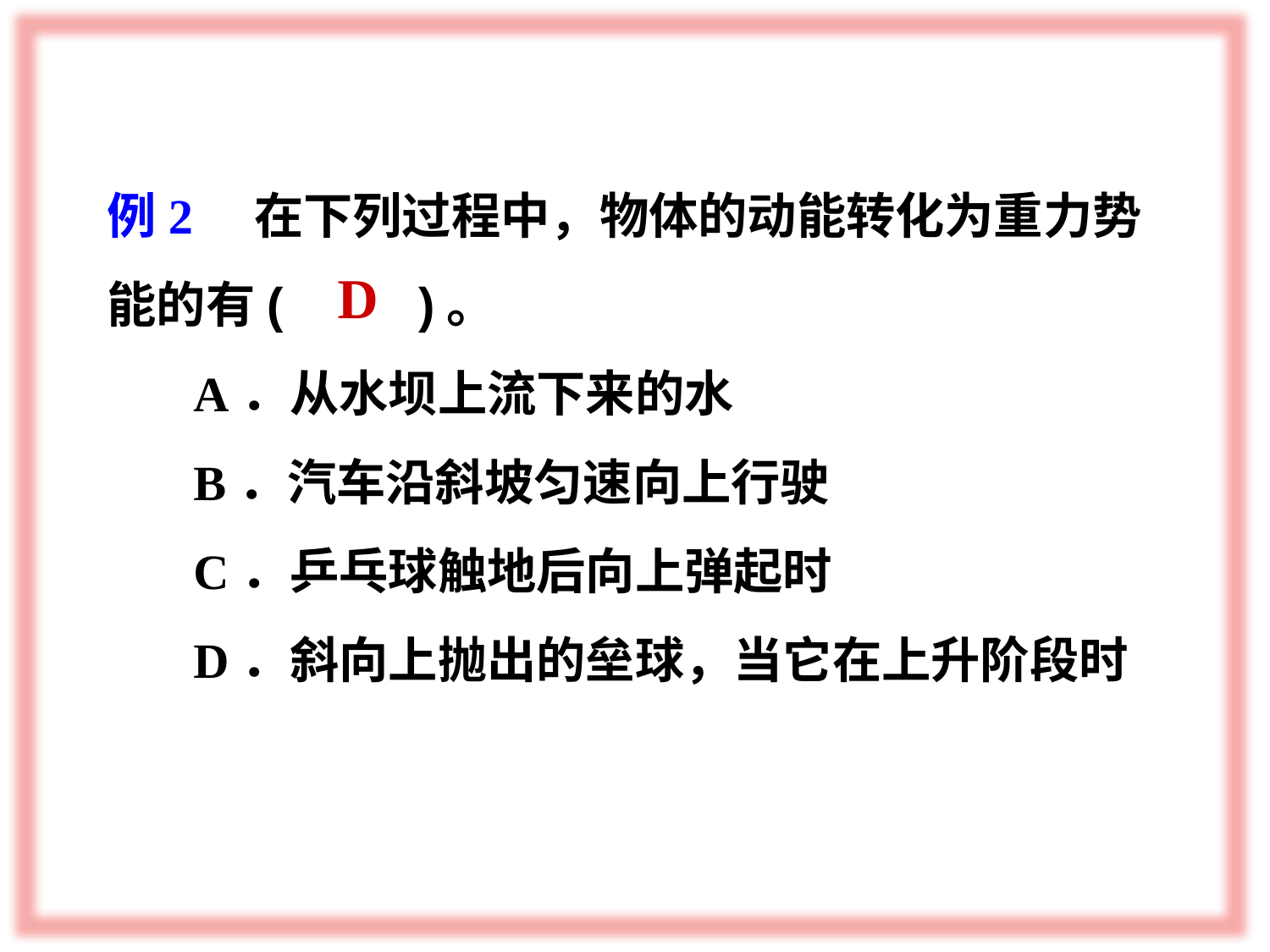

例2　在下列过程中，物体的动能转化为重力势能的有(           )。
       A．从水坝上流下来的水
       B．汽车沿斜坡匀速向上行驶
       C．乒乓球触地后向上弹起时
       D．斜向上抛出的垒球，当它在上升阶段时
D